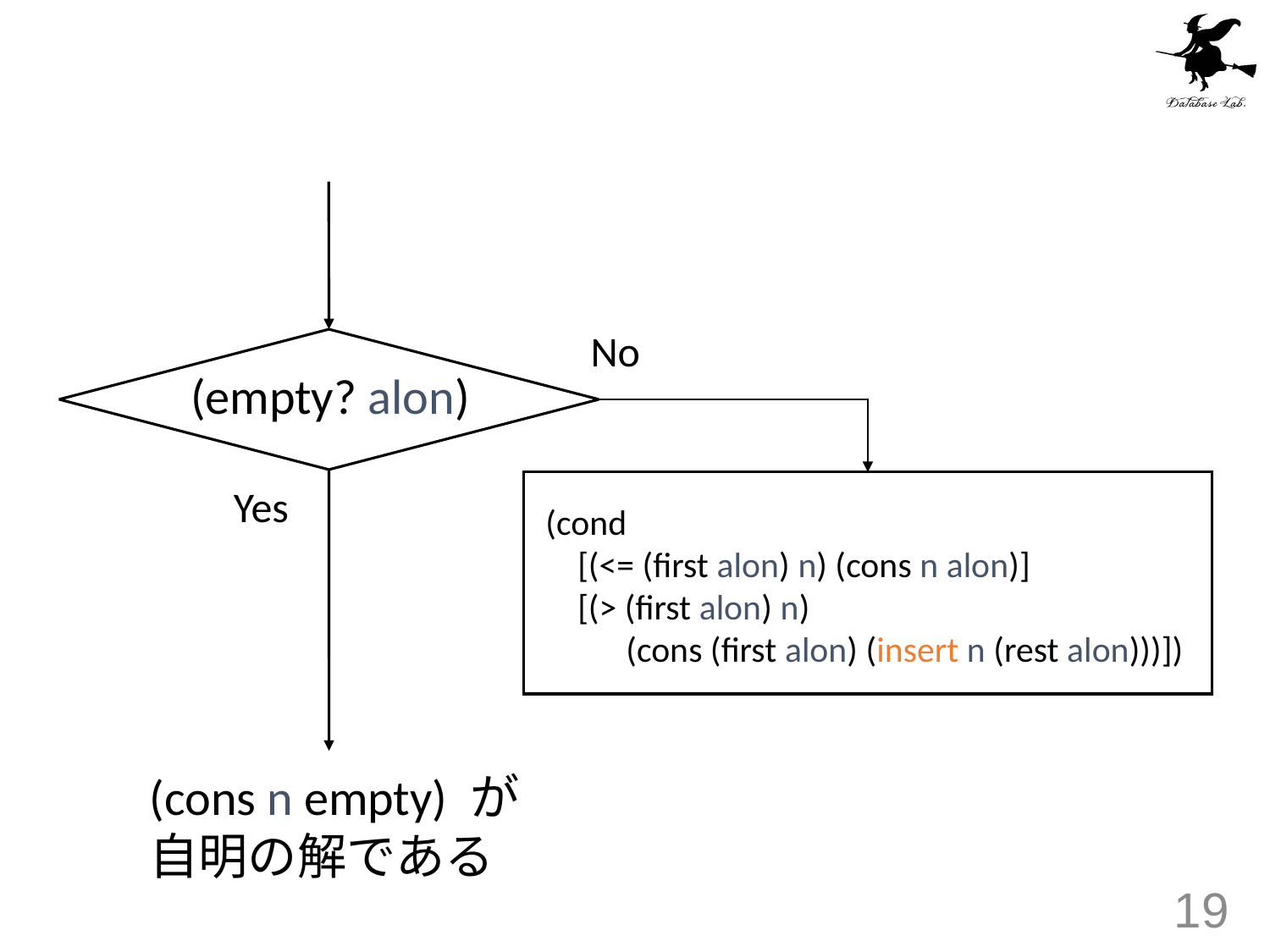

No

(empty? alon)

Yes
(cond
    [(<= (first alon) n) (cons n alon)]
    [(> (first alon) n)
          (cons (first alon) (insert n (rest alon)))])
(cons n empty) が
自明の解である
19